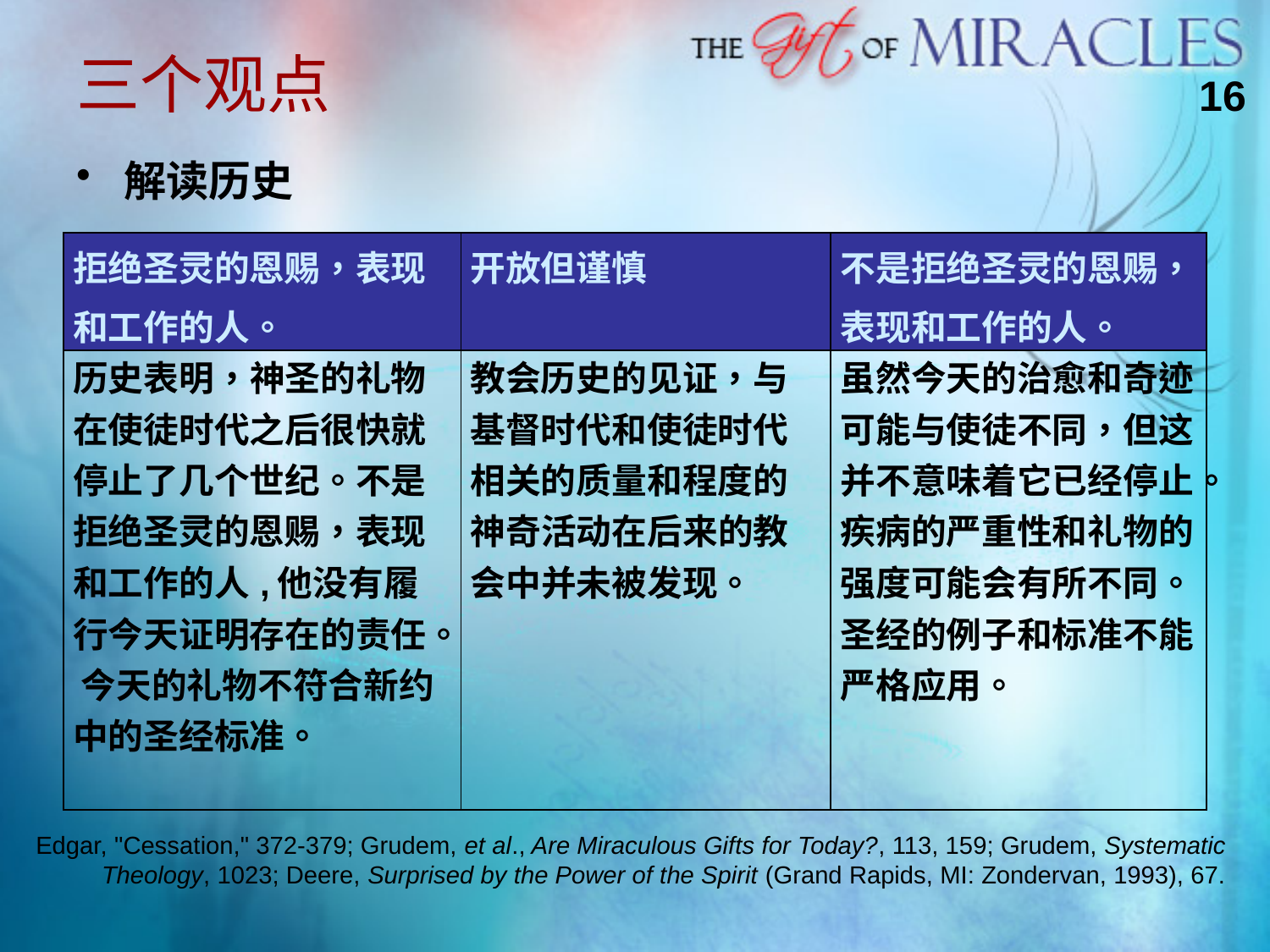

三个观点
16
解读历史
| 拒绝圣灵的恩赐，表现和工作的人。 | 开放但谨慎 | 不是拒绝圣灵的恩赐，表现和工作的人。 |
| --- | --- | --- |
| 历史表明，神圣的礼物在使徒时代之后很快就停止了几个世纪。不是拒绝圣灵的恩赐，表现和工作的人,他没有履行今天证明存在的责任。 今天的礼物不符合新约中的圣经标准。 | 教会历史的见证，与基督时代和使徒时代相关的质量和程度的神奇活动在后来的教会中并未被发现。 | 虽然今天的治愈和奇迹可能与使徒不同，但这并不意味着它已经停止。疾病的严重性和礼物的强度可能会有所不同。 圣经的例子和标准不能严格应用。 |
Edgar, "Cessation," 372-379; Grudem, et al., Are Miraculous Gifts for Today?, 113, 159; Grudem, Systematic Theology, 1023; Deere, Surprised by the Power of the Spirit (Grand Rapids, MI: Zondervan, 1993), 67.